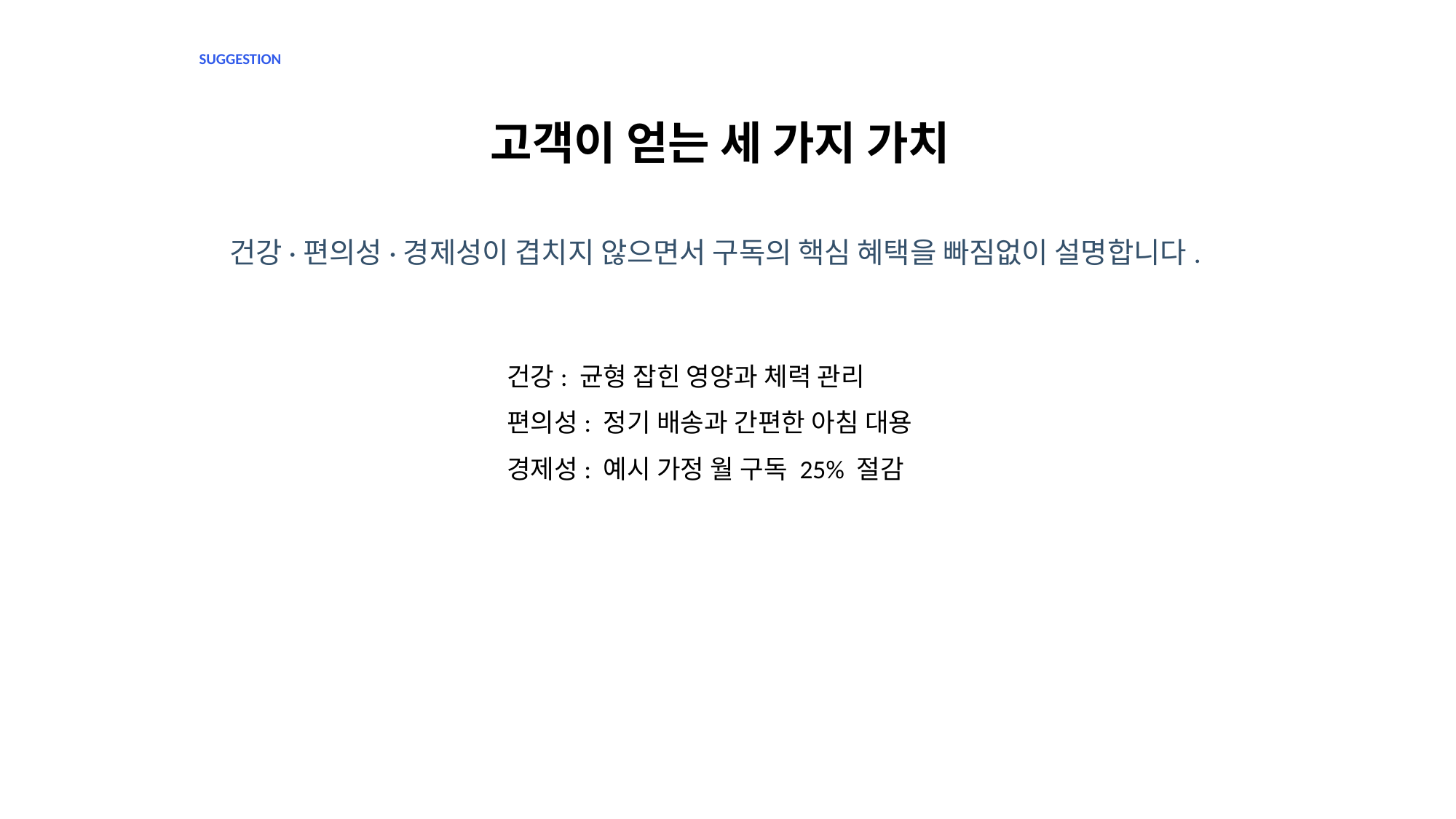

SUGGESTION
고객이 얻는 세 가지 가치
건강·편의성·경제성이 겹치지 않으면서 구독의 핵심 혜택을 빠짐없이 설명합니다.
건강: 균형 잡힌 영양과 체력 관리
편의성: 정기 배송과 간편한 아침 대용
경제성: 예시 가정 월 구독 25% 절감